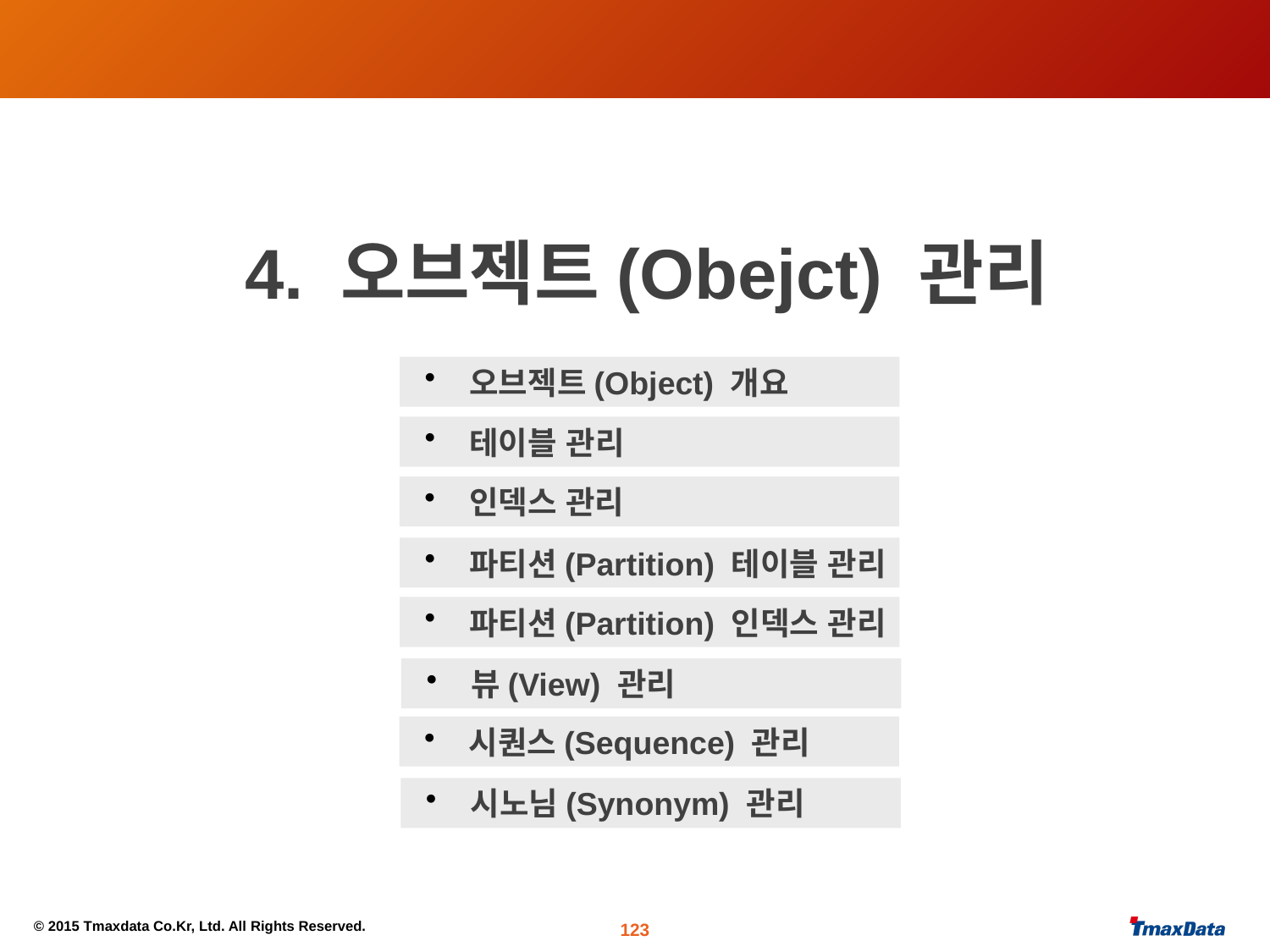

#
4. 오브젝트(Obejct) 관리
 오브젝트(Object) 개요
 테이블 관리
 인덱스 관리
 파티션(Partition) 테이블 관리
 파티션(Partition) 인덱스 관리
 뷰(View) 관리
 시퀀스(Sequence) 관리
 시노님(Synonym) 관리